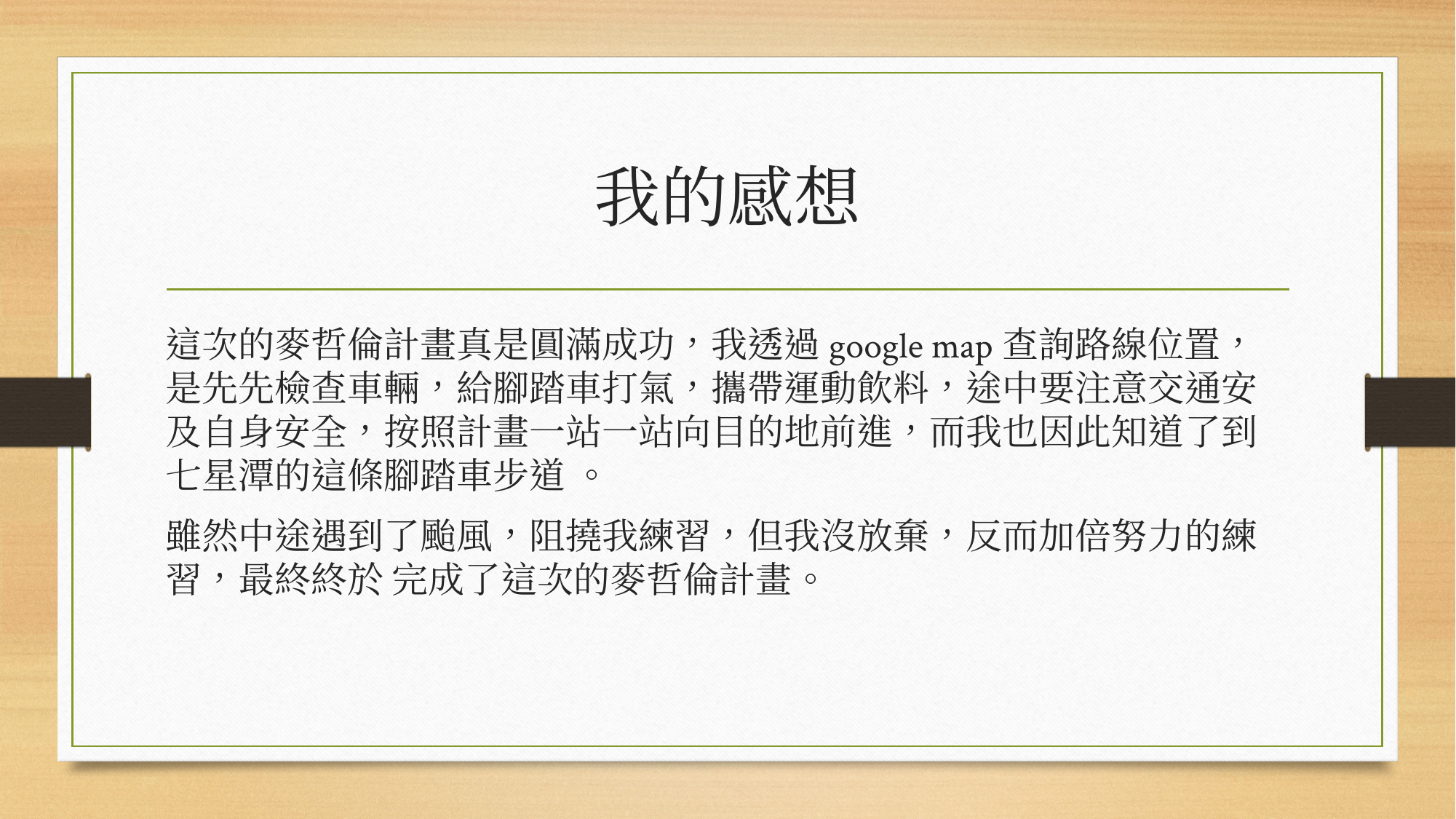

# 我的感想
這次的麥哲倫計畫真是圓滿成功，我透過google map查詢路線位置，是先先檢查車輛，給腳踏車打氣，攜帶運動飲料，途中要注意交通安及自身安全，按照計畫一站一站向目的地前進，而我也因此知道了到七星潭的這條腳踏車步道 。
雖然中途遇到了颱風，阻撓我練習，但我沒放棄，反而加倍努力的練習，最終終於 完成了這次的麥哲倫計畫。